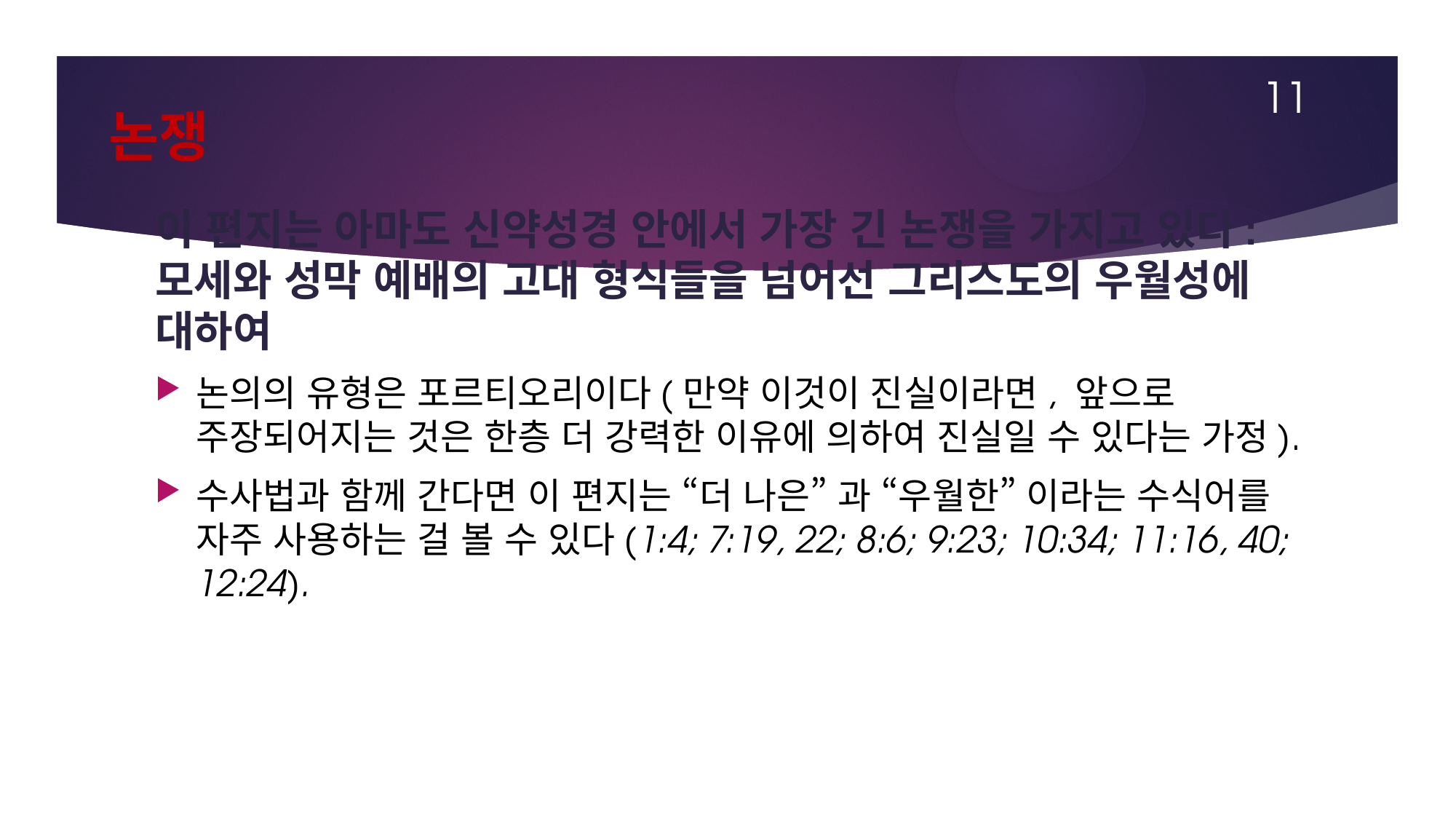

11
# 논쟁
이 편지는 아마도 신약성경 안에서 가장 긴 논쟁을 가지고 있다: 모세와 성막 예배의 고대 형식들을 넘어선 그리스도의 우월성에 대하여
논의의 유형은 포르티오리이다(만약 이것이 진실이라면, 앞으로 주장되어지는 것은 한층 더 강력한 이유에 의하여 진실일 수 있다는 가정).
수사법과 함께 간다면 이 편지는 “더 나은” 과 “우월한” 이라는 수식어를 자주 사용하는 걸 볼 수 있다(1:4; 7:19, 22; 8:6; 9:23; 10:34; 11:16, 40; 12:24).